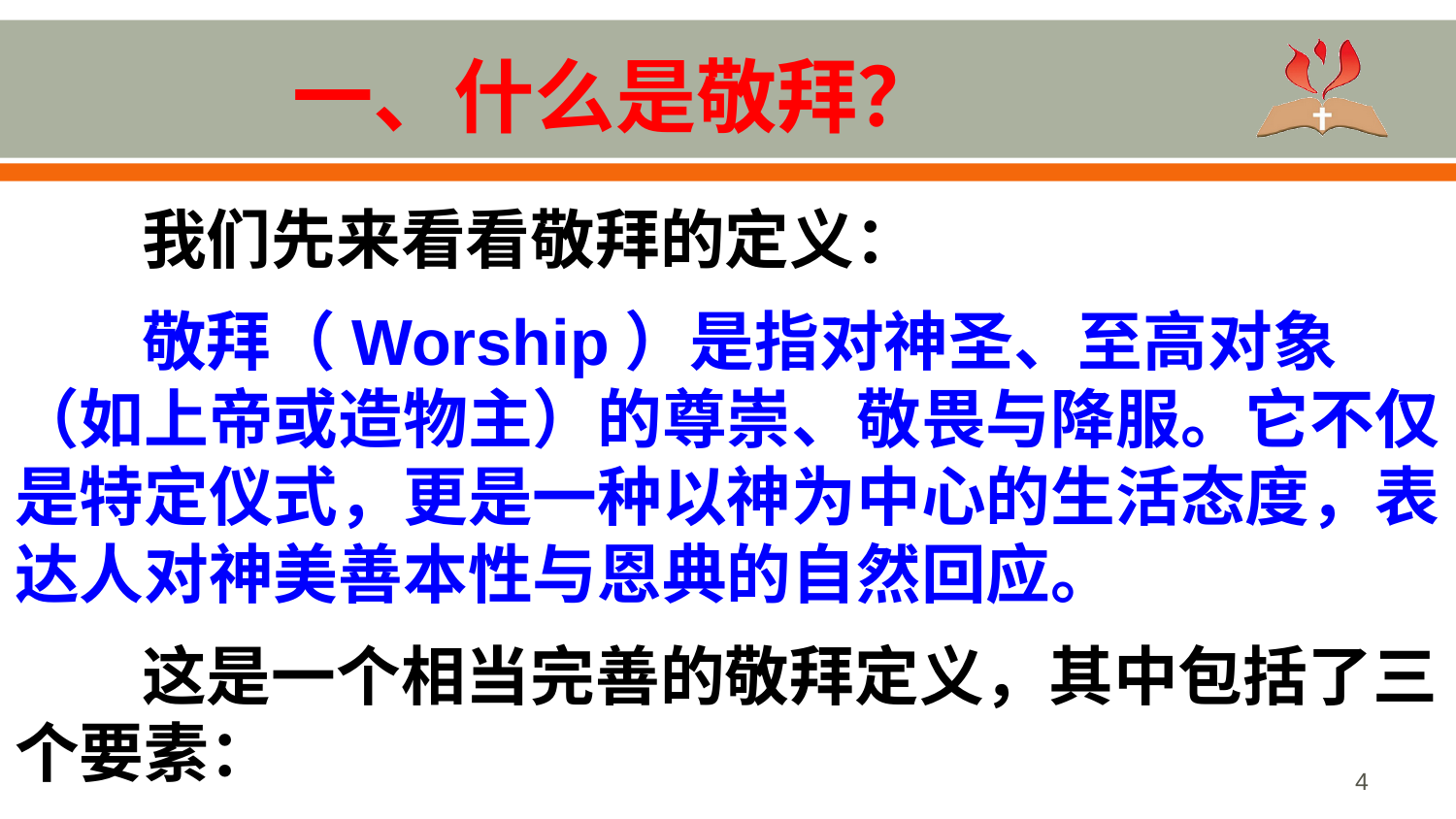

# 一、什么是敬拜？
我们先来看看敬拜的定义：
敬拜（Worship）是指对神圣、至高对象（如上帝或造物主）的尊崇、敬畏与降服。它不仅是特定仪式，更是一种以神为中心的生活态度，表达人对神美善本性与恩典的自然回应。
这是一个相当完善的敬拜定义，其中包括了三个要素：

4